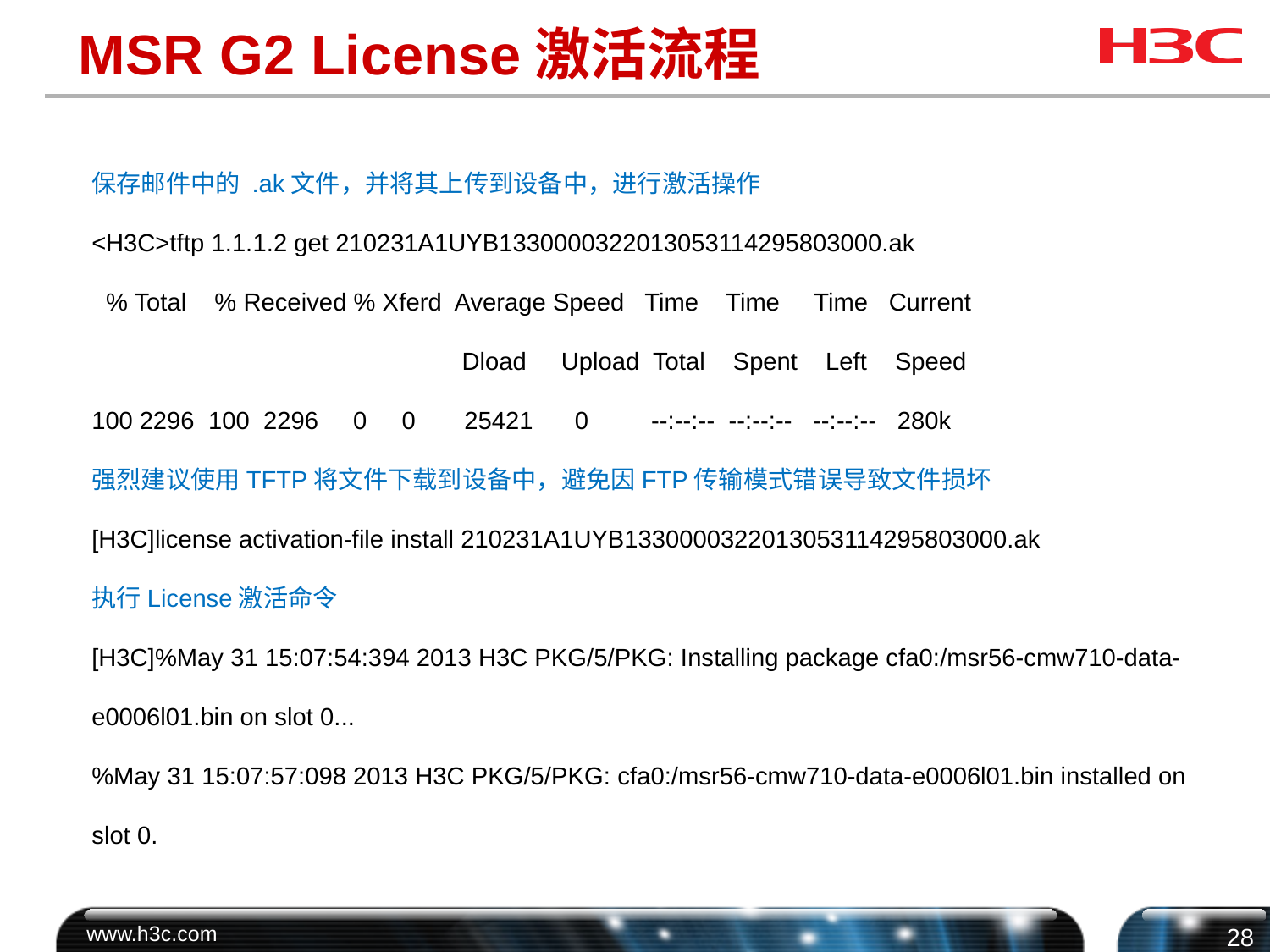

# MSR G2 License激活流程
保存邮件中的 .ak文件，并将其上传到设备中，进行激活操作
<H3C>tftp 1.1.1.2 get 210231A1UYB1330000322013053114295803000.ak
  % Total    % Received % Xferd  Average Speed   Time    Time     Time   Current
                                                     Dload     Upload  Total    Spent    Left    Speed
2296  100  2296     0     0       25421      0         --:--:--  --:--:--   --:--:--   280k
强烈建议使用TFTP将文件下载到设备中，避免因FTP传输模式错误导致文件损坏
[H3C]license activation-file install 210231A1UYB1330000322013053114295803000.ak
执行License激活命令
[H3C]%May 31 15:07:54:394 2013 H3C PKG/5/PKG: Installing package cfa0:/msr56-cmw710-data-e0006l01.bin on slot 0...
%May 31 15:07:57:098 2013 H3C PKG/5/PKG: cfa0:/msr56-cmw710-data-e0006l01.bin installed on slot 0.